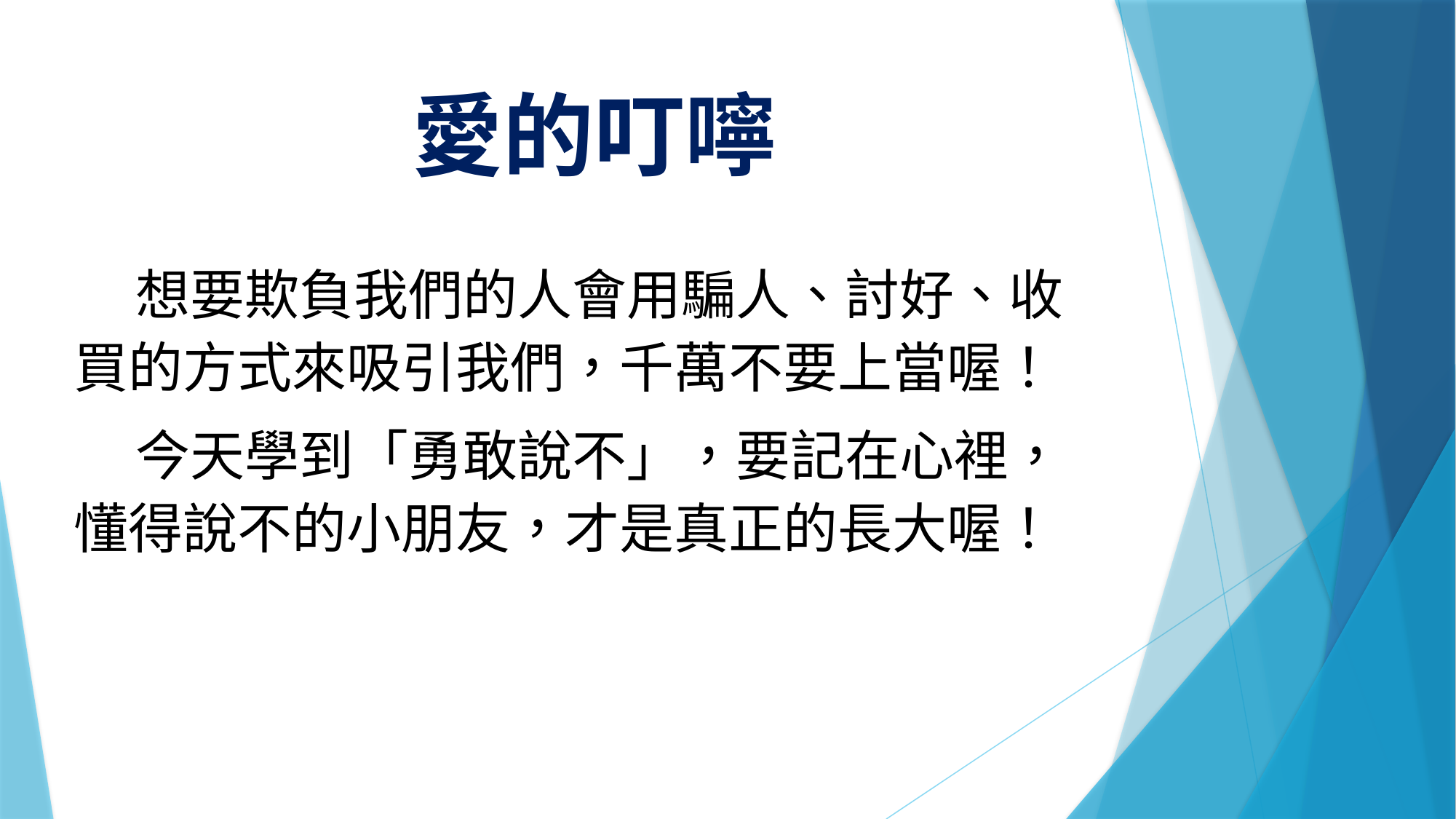

# 愛的叮嚀
    想要欺負我們的人會用騙人、討好、收買的方式來吸引我們，千萬不要上當喔！
    今天學到「勇敢說不」，要記在心裡，懂得說不的小朋友，才是真正的長大喔！